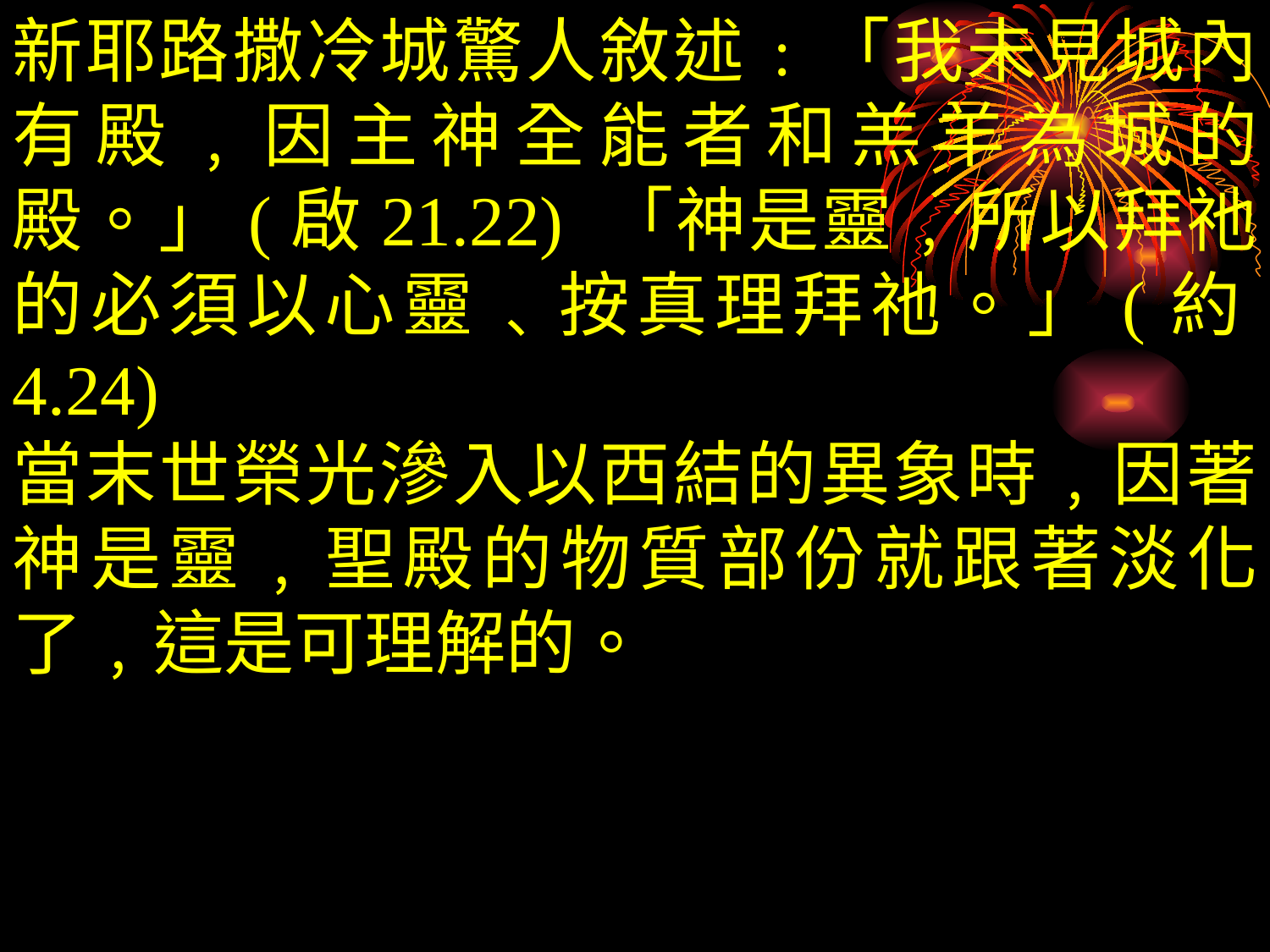

新耶路撒冷城驚人敘述﹕「我未見城內有殿﹐因主神全能者和羔羊為城的殿。」(啟21.22) 「神是靈﹐所以拜祂的必須以心靈﹑按真理拜祂。」(約4.24)
當末世榮光滲入以西結的異象時﹐因著神是靈﹐聖殿的物質部份就跟著淡化了﹐這是可理解的。